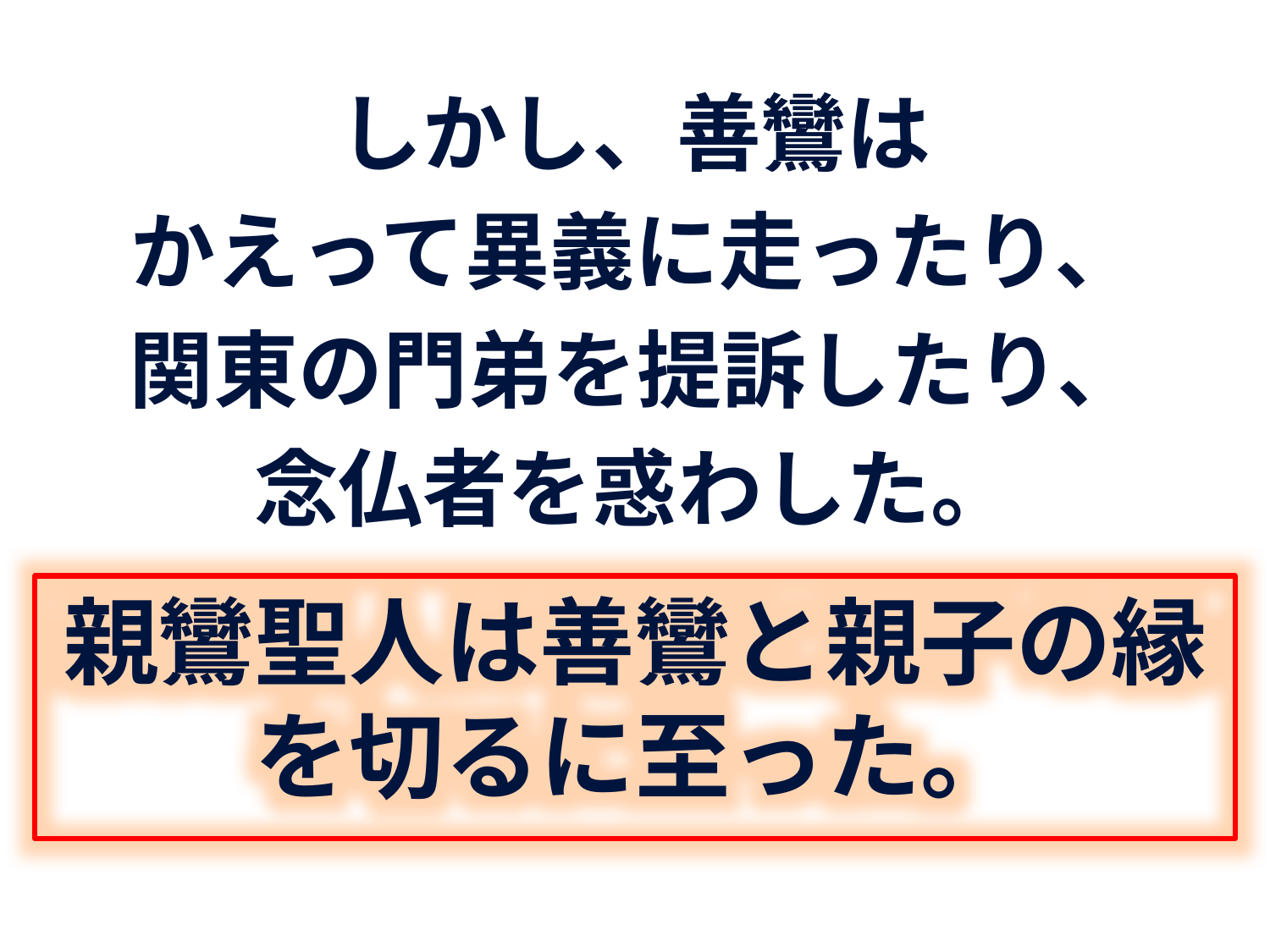

しかし、善鸞は
かえって異義に走ったり、
関東の門弟を提訴したり、
念仏者を惑わした。
親鸞聖人は善鸞と親子の縁を切るに至った。